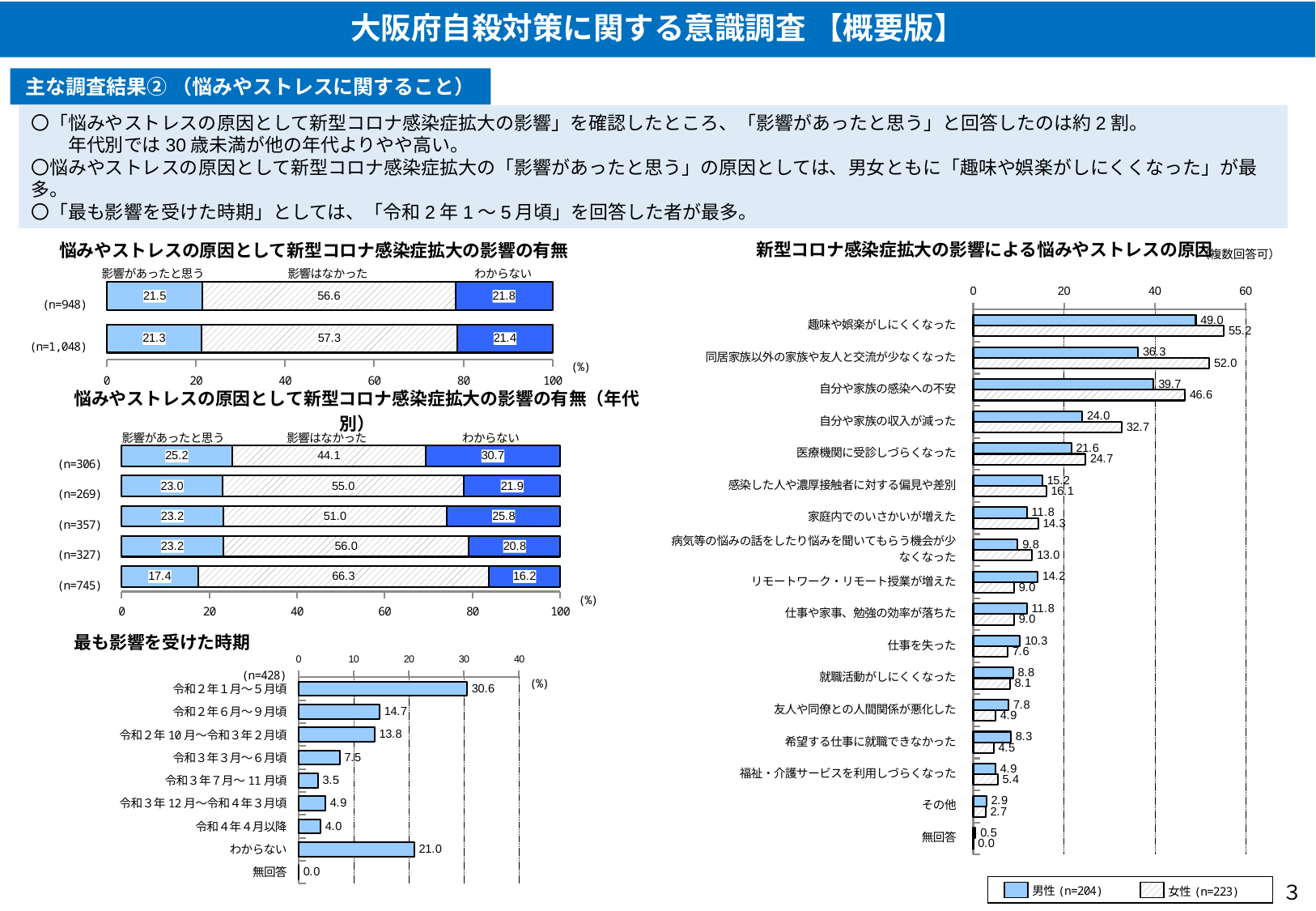

大阪府自殺対策に関する意識調査 【概要版】
主な調査結果② （悩みやストレスに関すること）
〇「悩みやストレスの原因として新型コロナ感染症拡大の影響」を確認したところ、「影響があったと思う」と回答したのは約2割。
　　年代別では30歳未満が他の年代よりやや高い。
〇悩みやストレスの原因として新型コロナ感染症拡大の「影響があったと思う」の原因としては、男女ともに「趣味や娯楽がしにくくなった」が最多。
〇「最も影響を受けた時期」としては、「令和2年1～5月頃」を回答した者が最多。

### Chart

| Category | 影響があったと思う | 影響はなかった | わからない |
|---|---|---|---|
| 男性
(n=948) | 21.5 | 56.6 | 21.8 |
| 女性
(n=1,048) | 21.3 | 57.3 | 21.4 |
新型コロナ感染症拡大の影響による悩みやストレスの原因
悩みやストレスの原因として新型コロナ感染症拡大の影響の有無
（複数回答可）

### Chart

| Category | 男性
(n=204) | 女性
(n=223) |
|---|---|---|
| 趣味や娯楽がしにくくなった | 49.0 | 55.2 |
| 同居家族以外の家族や友人と交流が少なくなった | 36.3 | 52.0 |
| 自分や家族の感染への不安 | 39.7 | 46.6 |
| 自分や家族の収入が減った | 24.0 | 32.7 |
| 医療機関に受診しづらくなった | 21.6 | 24.7 |
| 感染した人や濃厚接触者に対する偏見や差別 | 15.2 | 16.1 |
| 家庭内でのいさかいが増えた | 11.8 | 14.3 |
| 病気等の悩みの話をしたり悩みを聞いてもらう機会が少なくなった | 9.8 | 13.0 |
| リモートワーク・リモート授業が増えた | 14.2 | 9.0 |
| 仕事や家事、勉強の効率が落ちた | 11.8 | 9.0 |
| 仕事を失った | 10.3 | 7.6 |
| 就職活動がしにくくなった | 8.8 | 8.1 |
| 友人や同僚との人間関係が悪化した | 7.8 | 4.9 |
| 希望する仕事に就職できなかった | 8.3 | 4.5 |
| 福祉・介護サービスを利用しづらくなった | 4.9 | 5.4 |
| その他 | 2.9 | 2.7 |
| 無回答 | 0.5 | 0.0 |

### Chart

| Category | 影響があったと思う | 影響はなかった | わからない |
|---|---|---|---|
| 18～29歳
(n=306) | 25.2 | 44.1 | 30.7 |
| 30代
(n=269) | 23.0 | 55.0 | 21.9 |
| 40代
(n=357) | 23.2 | 51.0 | 25.8 |
| 50代
(n=327) | 23.2 | 56.0 | 20.8 |
| 60代以上
(n=745) | 17.4 | 66.3 | 16.2 |
最も影響を受けた時期

### Chart

| Category |  |
|---|---|
| 令和２年１月～５月頃（１回目の緊急事態宣言発令） | 30.6 |
| 令和２年６月～９月頃 | 14.7 |
| 令和２年10月～令和３年２月頃（２回目の緊急事態宣言発令） | 13.8 |
| 令和３年３月～６月頃（３回目の緊急事態宣言発令） | 7.5 |
| 令和３年７月～11月頃（４回目の緊急事態宣言発令） | 3.5 |
| 令和３年12月～令和４年３月頃 | 4.9 |
| 令和４年４月以降 | 4.0 |
| わからない | 21.0 |
| 無回答 | 0.0 |
３